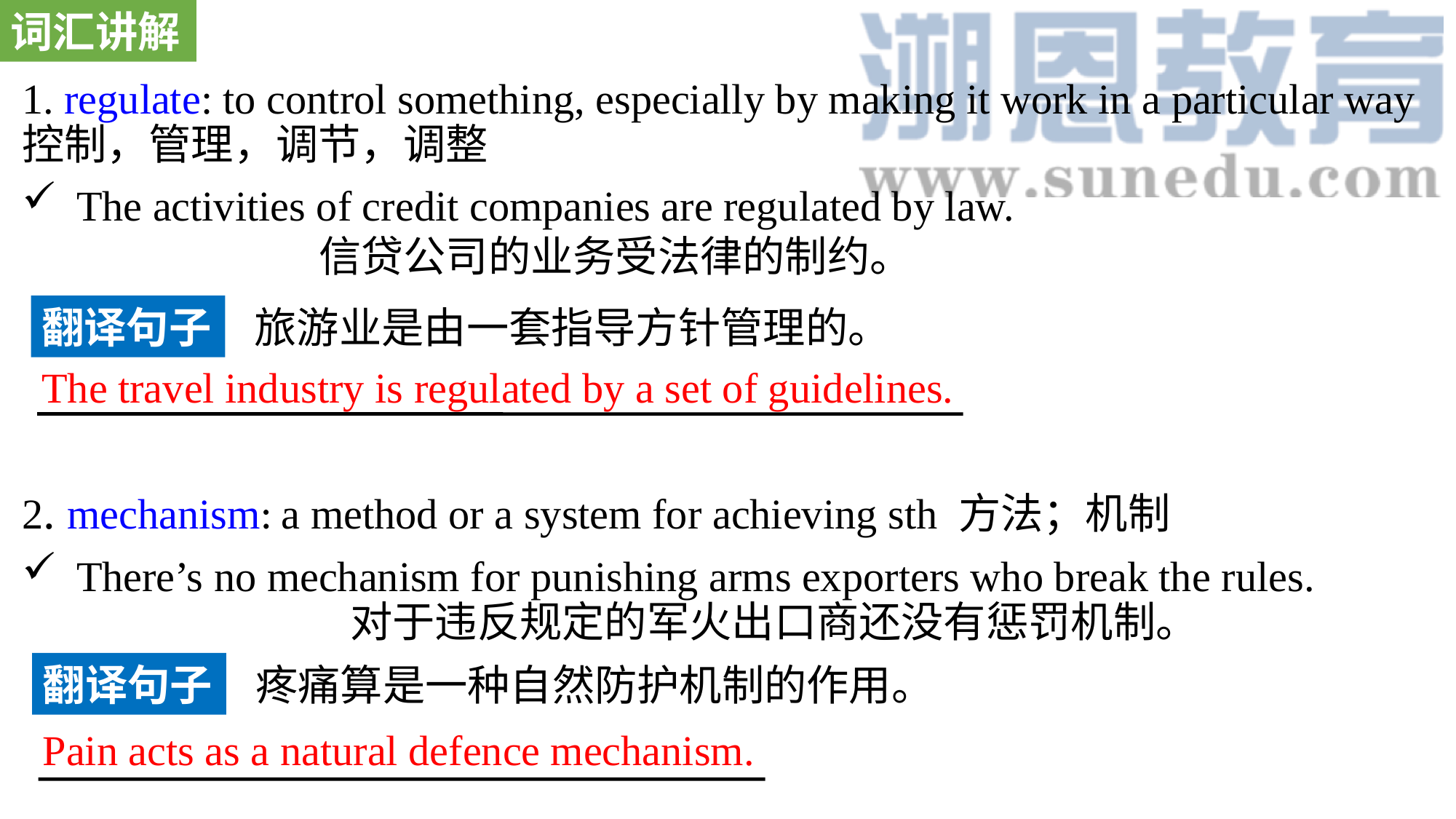

词汇讲解
1. regulate: to control something, especially by making it work in a particular way控制，管理，调节，调整
The activities of credit companies are regulated by law.                                                               信贷公司的业务受法律的制约。

2. mechanism: a method or a system for achieving sth 方法；机制
There’s no mechanism for punishing arms exporters who break the rules.                                      对于违反规定的军火出口商还没有惩罚机制。
翻译句子
旅游业是由一套指导方针管理的。
The travel industry is regulated by a set of guidelines.
翻译句子
疼痛算是一种自然防护机制的作用。
Pain acts as a natural defence mechanism.